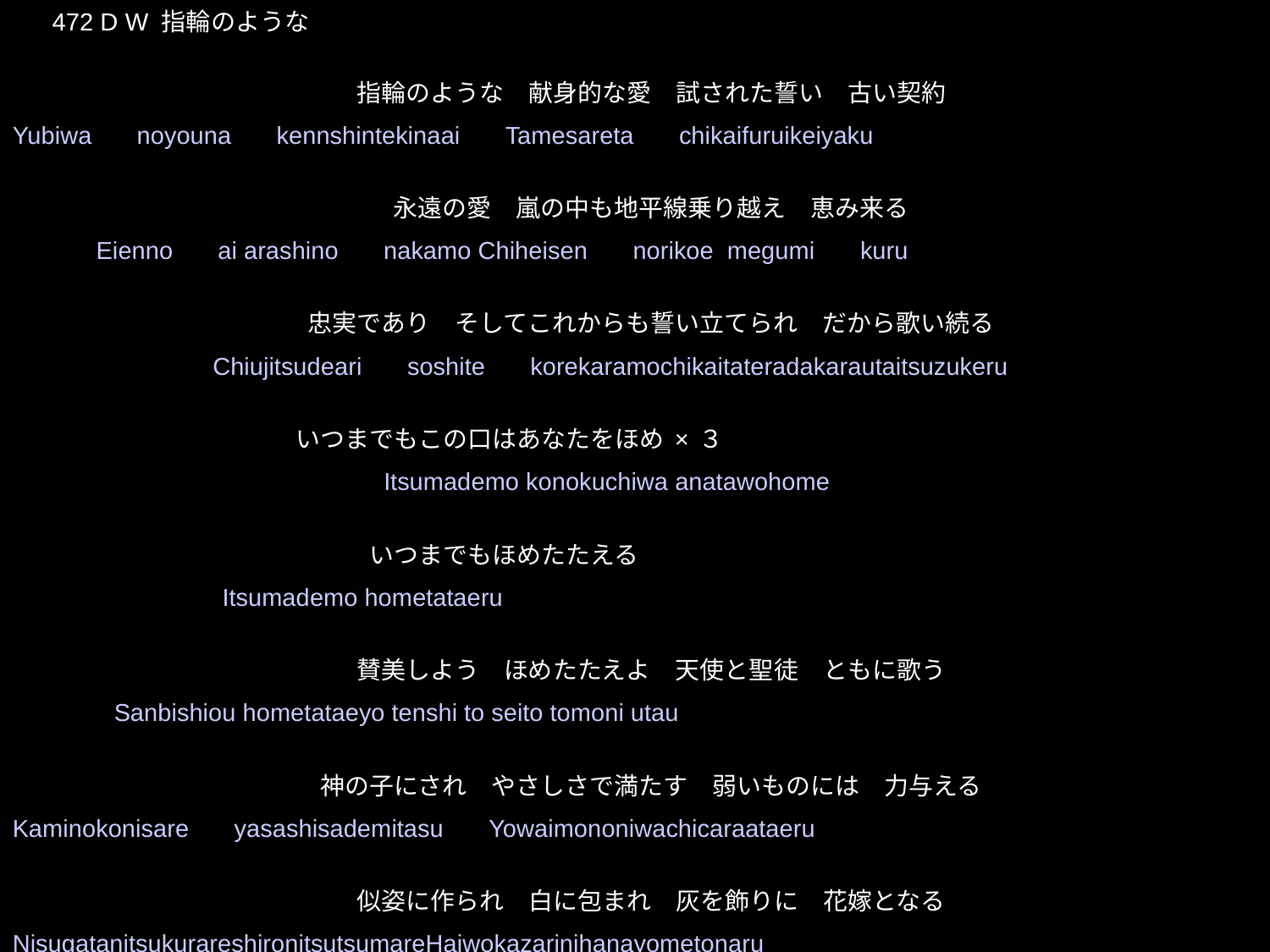

ゆびわのようなけんしんてきなあい
★W
472 D W 指輪のような
指輪のような　献身的な愛　試された誓い　古い契約

永遠の愛　嵐の中も地平線乗り越え　恵み来る

忠実であり　そしてこれからも誓い立てられ　だから歌い続る

　　　　　　　　　　いつまでもこの口はあなたをほめ×３

　　　　　　　　　　　　　いつまでもほめたたえる

賛美しよう　ほめたたえよ　天使と聖徒　ともに歌う

神の子にされ　やさしさで満たす　弱いものには　力与える

似姿に作られ　白に包まれ　灰を飾りに　花嫁となる

攻めと恥から自由になる　神知られて　だから歌い続ける

★４
Yubiwa　noyouna　kennshintekinaai　Tamesareta　chikaifuruikeiyaku

　　　Eienno　ai arashino　nakamo Chiheisen　norikoe  megumi　kuru

Chiujitsudeari　soshite　korekaramochikaitateradakarautaitsuzukeru

Itsumademo konokuchiwa anatawohome

                               Itsumademo hometataeru

               Sanbishiou hometataeyo tenshi to seito tomoni utau

Kaminokonisare　yasashisademitasu　Yowaimononiwachicaraataeru

NisugatanitsukurareshironitsutsumareHaiwokazarinihanayometonaru

Semeto jaji kara jiyuuninaru kaminishirarete Dakara utai tsu zukeru